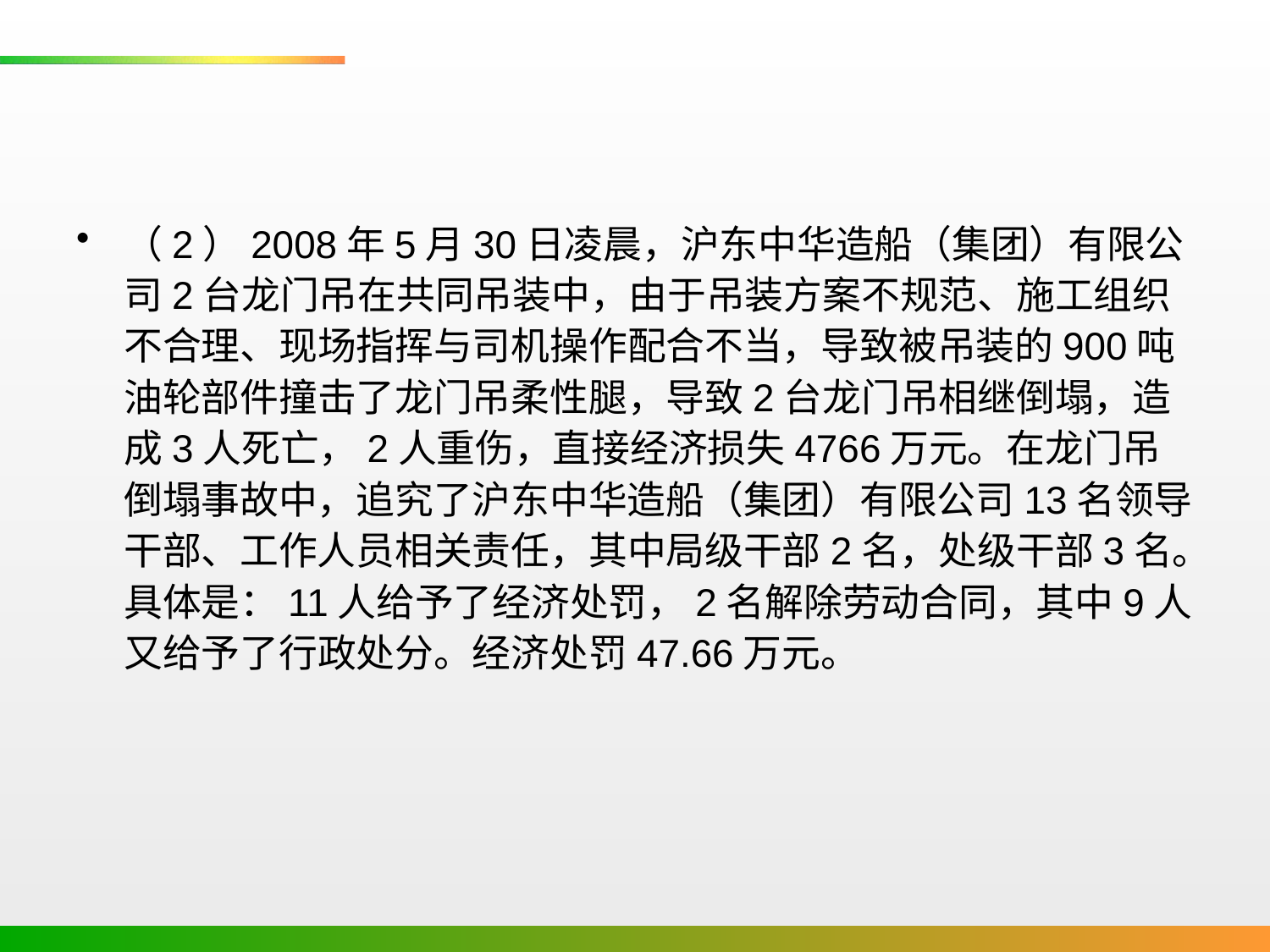

（2）2008年5月30日凌晨，沪东中华造船（集团）有限公司2台龙门吊在共同吊装中，由于吊装方案不规范、施工组织不合理、现场指挥与司机操作配合不当，导致被吊装的900吨油轮部件撞击了龙门吊柔性腿，导致2台龙门吊相继倒塌，造成3人死亡，2人重伤，直接经济损失4766万元。在龙门吊倒塌事故中，追究了沪东中华造船（集团）有限公司13名领导干部、工作人员相关责任，其中局级干部2名，处级干部3名。具体是：11人给予了经济处罚，2名解除劳动合同，其中9人又给予了行政处分。经济处罚47.66万元。